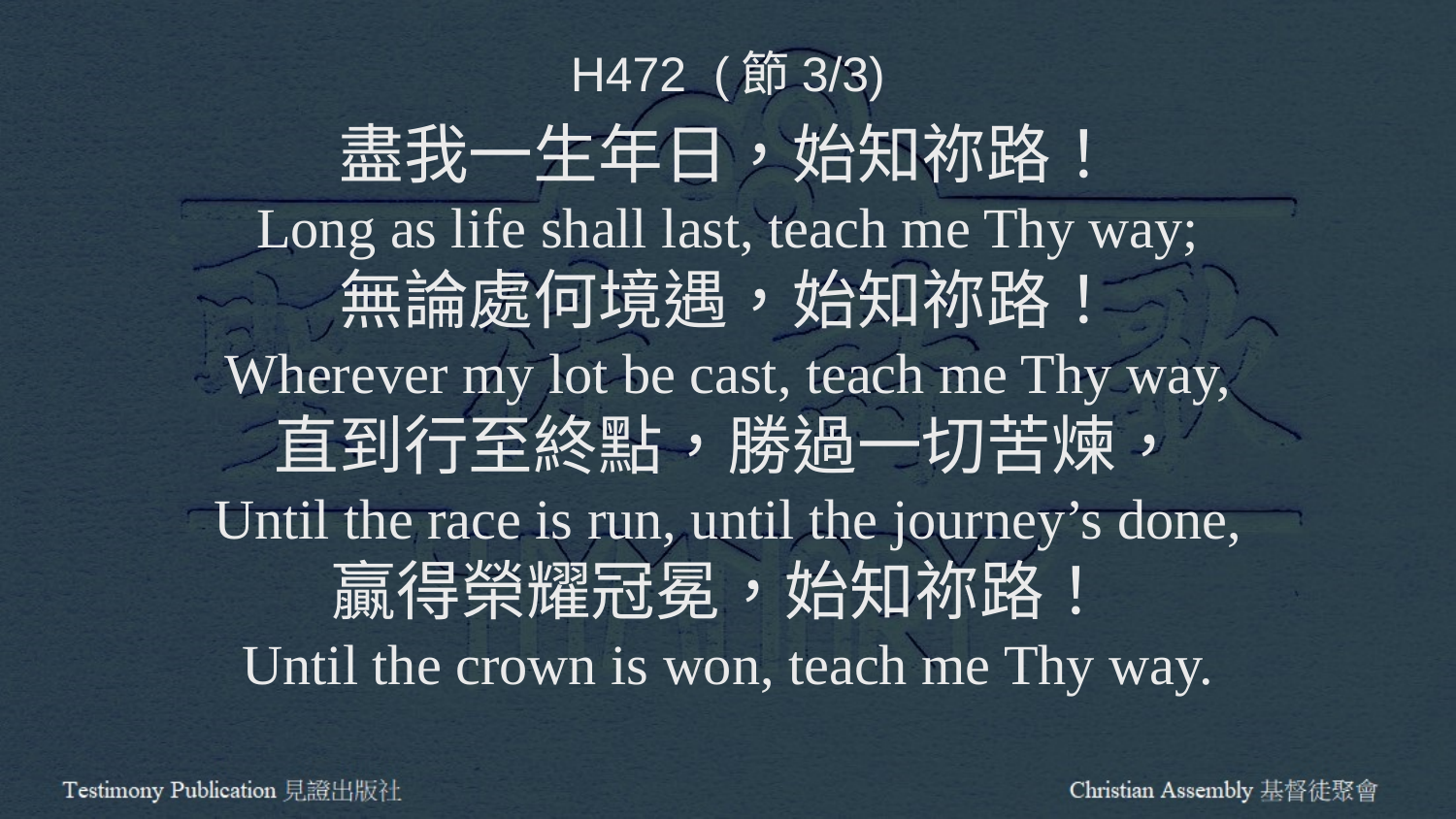

H472  (節3/3)
盡我一生年日，始知祢路！
Long as life shall last, teach me Thy way;
無論處何境遇，始知祢路！
Wherever my lot be cast, teach me Thy way,
直到行至終點，勝過一切苦煉，
Until the race is run, until the journey’s done,
贏得榮耀冠冕，始知祢路！
Until the crown is won, teach me Thy way.